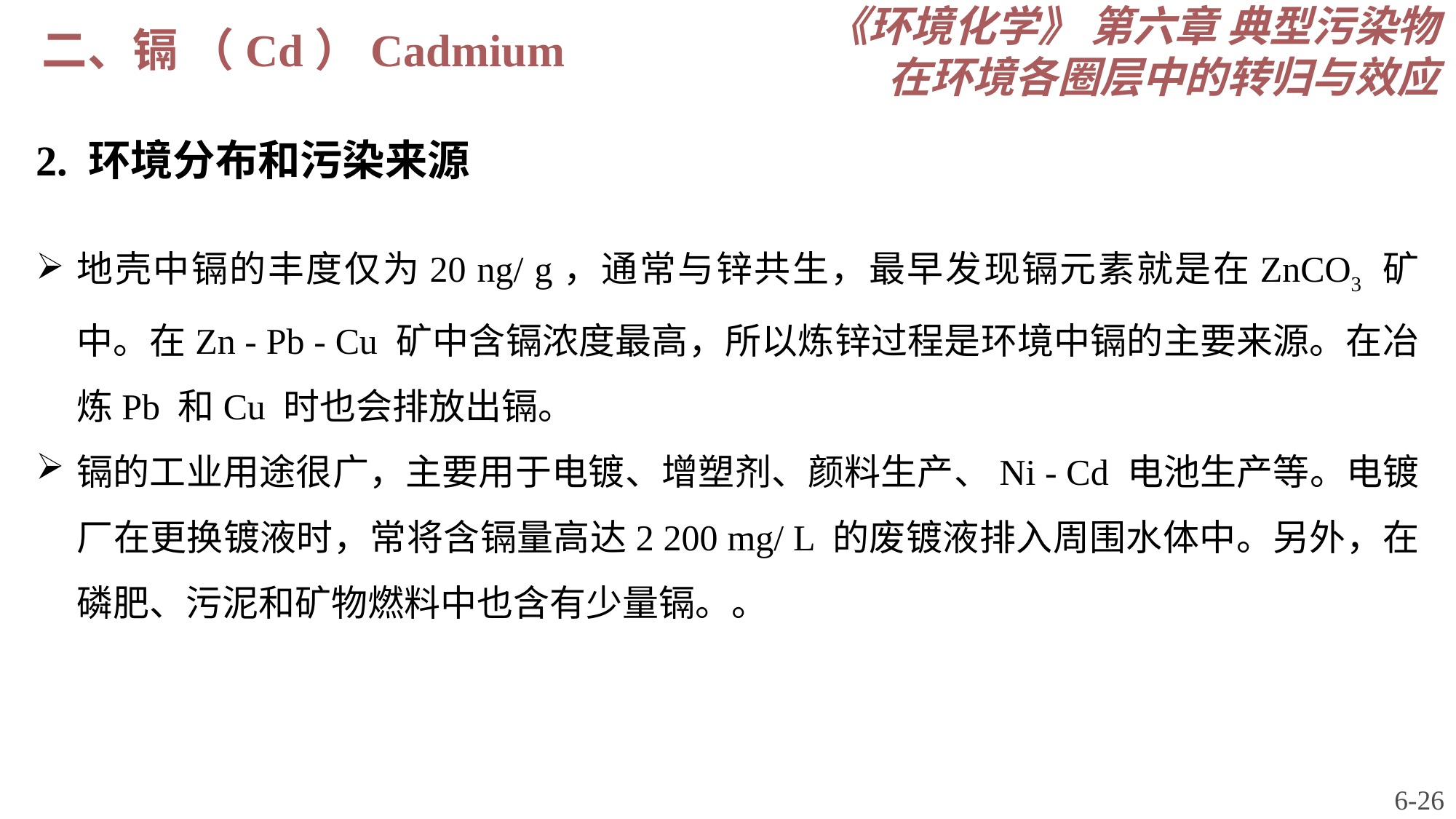

《环境化学》 第六章 典型污染物在环境各圈层中的转归与效应
二、镉 （Cd）Cadmium
2. 环境分布和污染来源

地壳中镉的丰度仅为20 ng/ g，通常与锌共生，最早发现镉元素就是在ZnCO3 矿中。在Zn - Pb - Cu 矿中含镉浓度最高，所以炼锌过程是环境中镉的主要来源。在冶炼Pb 和Cu 时也会排放出镉。
镉的工业用途很广，主要用于电镀、增塑剂、颜料生产、Ni - Cd 电池生产等。电镀厂在更换镀液时，常将含镉量高达2 200 mg/ L 的废镀液排入周围水体中。另外，在磷肥、污泥和矿物燃料中也含有少量镉。。
6-26